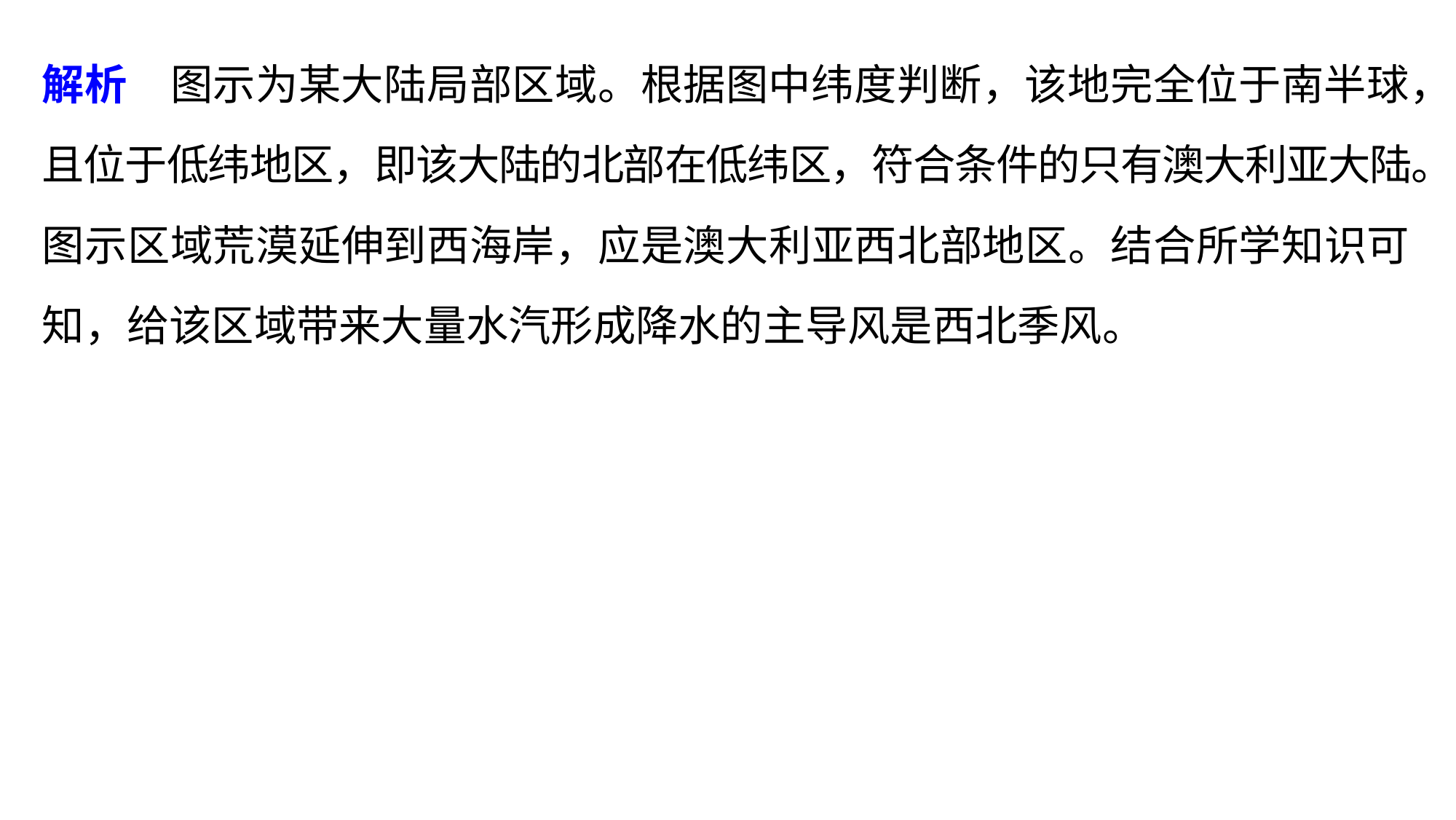

解析　图示为某大陆局部区域。根据图中纬度判断，该地完全位于南半球，且位于低纬地区，即该大陆的北部在低纬区，符合条件的只有澳大利亚大陆。图示区域荒漠延伸到西海岸，应是澳大利亚西北部地区。结合所学知识可知，给该区域带来大量水汽形成降水的主导风是西北季风。